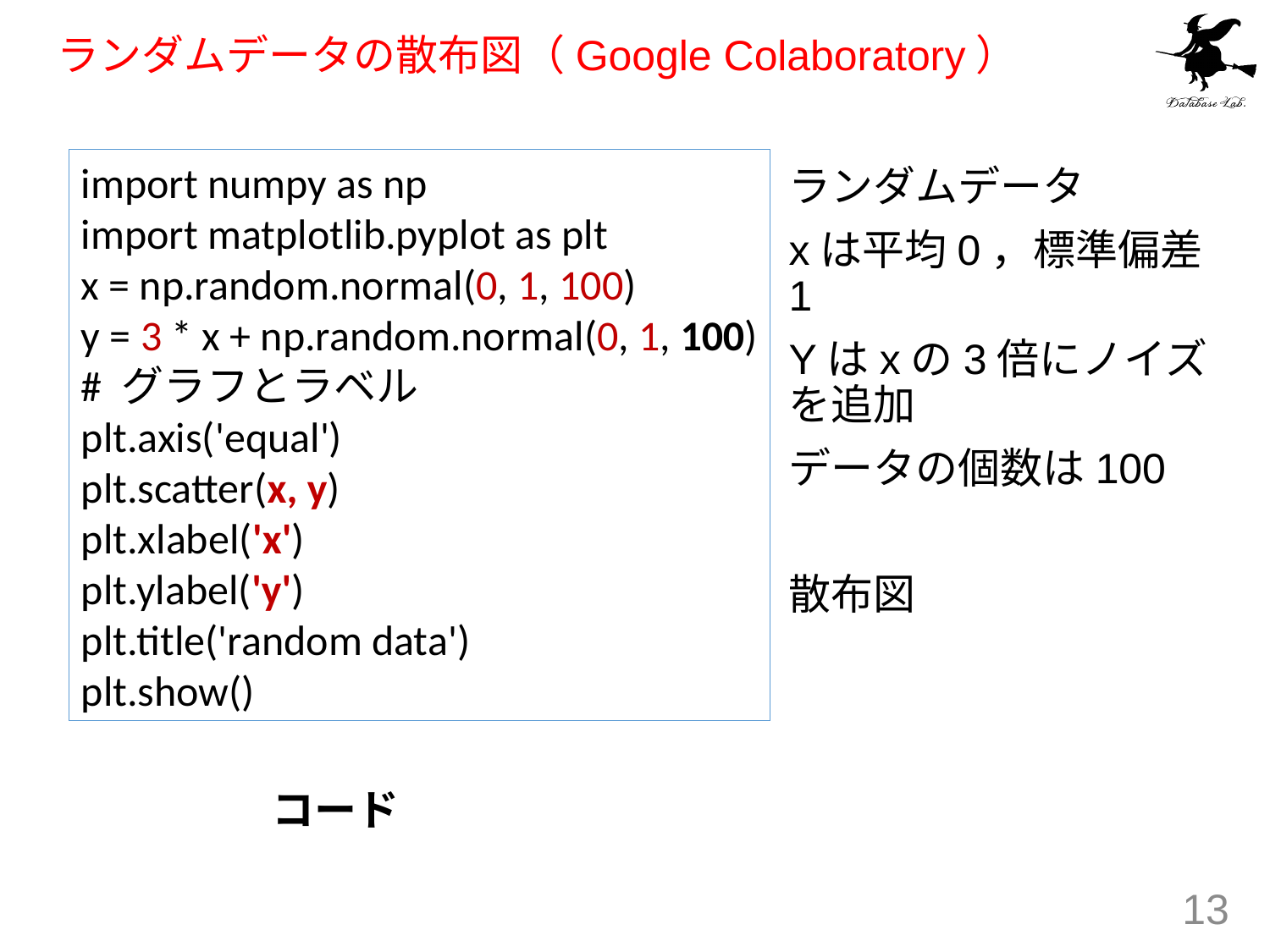

# ランダムデータの散布図（Google Colaboratory）
import numpy as np
import matplotlib.pyplot as plt
x = np.random.normal(0, 1, 100)
y = 3 * x + np.random.normal(0, 1, 100)
# グラフとラベル
plt.axis('equal')
plt.scatter(x, y)
plt.xlabel('x')
plt.ylabel('y')
plt.title('random data')
plt.show()
ランダムデータ
xは平均0，標準偏差1
Yはxの3倍にノイズを追加
データの個数は100

散布図
コード
13